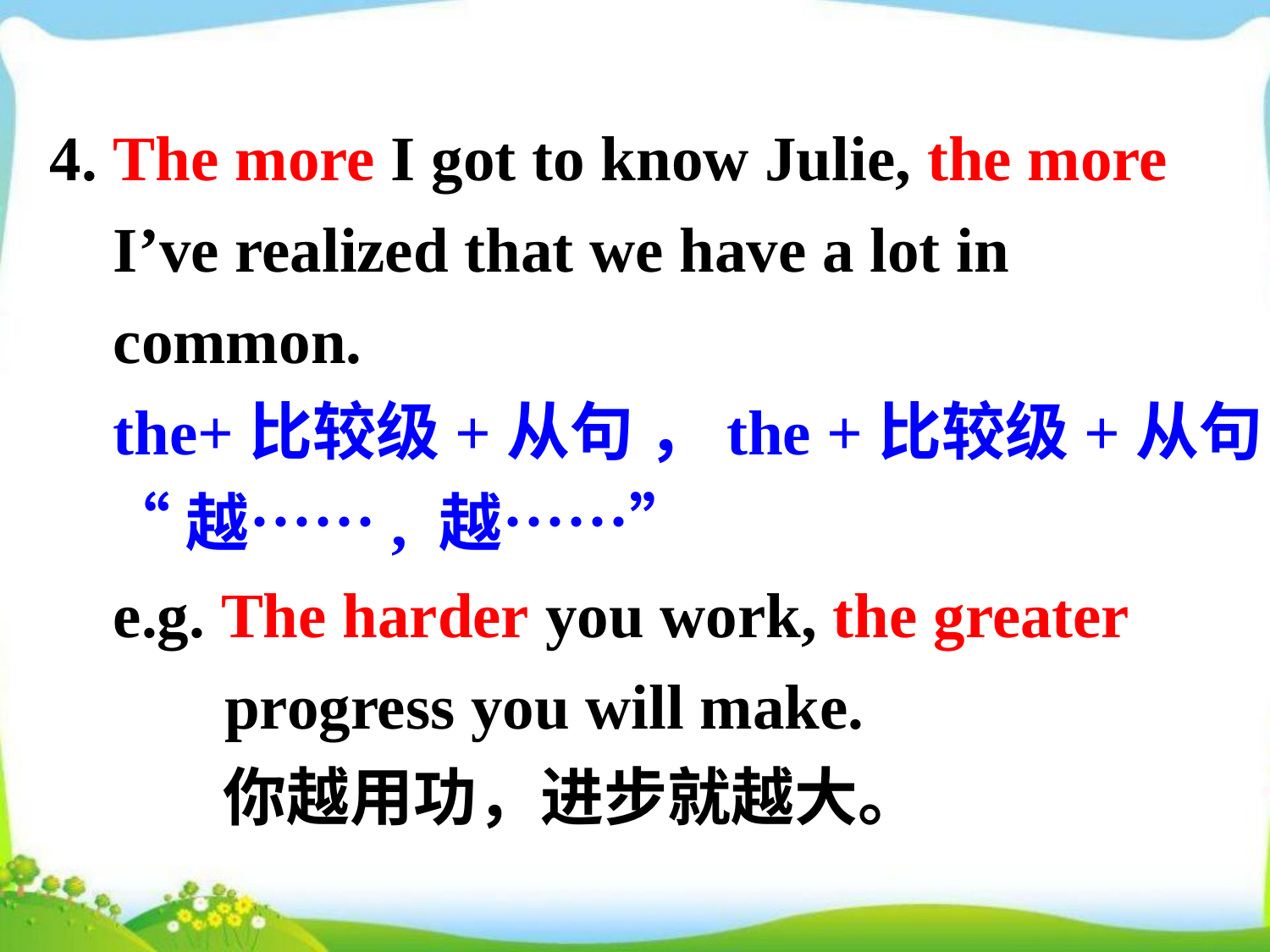

4. The more I got to know Julie, the more
    I’ve realized that we have a lot in
    common.
    the+比较级+从句 ，the +比较级+从句
    “越……, 越……”
    e.g. The harder you work, the greater
           progress you will make.
           你越用功，进步就越大。